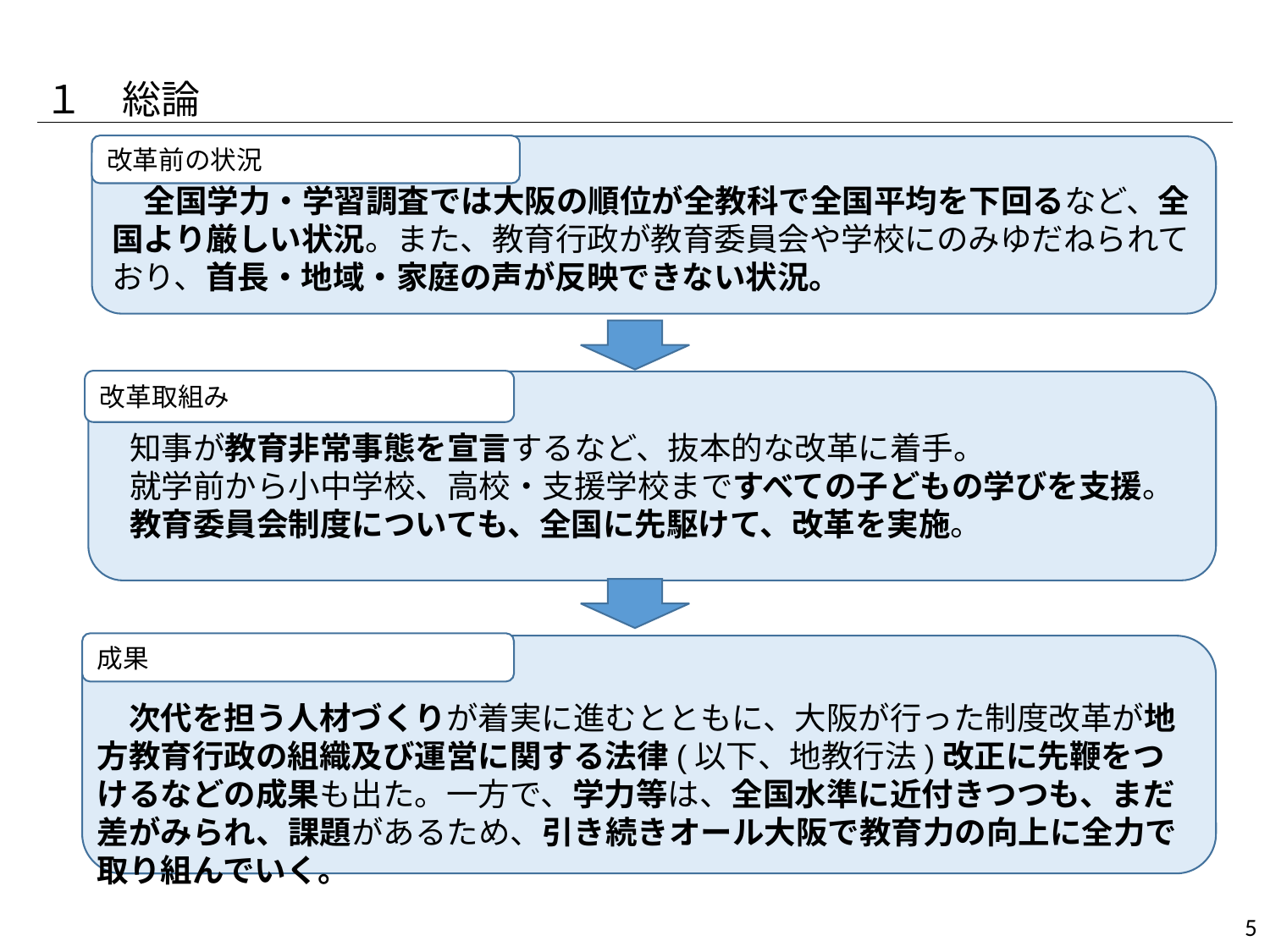

１　総論
改革前の状況

　全国学力・学習調査では大阪の順位が全教科で全国平均を下回るなど、全国より厳しい状況。また、教育行政が教育委員会や学校にのみゆだねられており、首長・地域・家庭の声が反映できない状況。

改革取組み

　知事が教育非常事態を宣言するなど、抜本的な改革に着手。
　就学前から小中学校、高校・支援学校まですべての子どもの学びを支援。
　教育委員会制度についても、全国に先駆けて、改革を実施。

成果

　次代を担う人材づくりが着実に進むとともに、大阪が行った制度改革が地方教育行政の組織及び運営に関する法律(以下、地教行法)改正に先鞭をつけるなどの成果も出た。一方で、学力等は、全国水準に近付きつつも、まだ差がみられ、課題があるため、引き続きオール大阪で教育力の向上に全力で取り組んでいく。

5